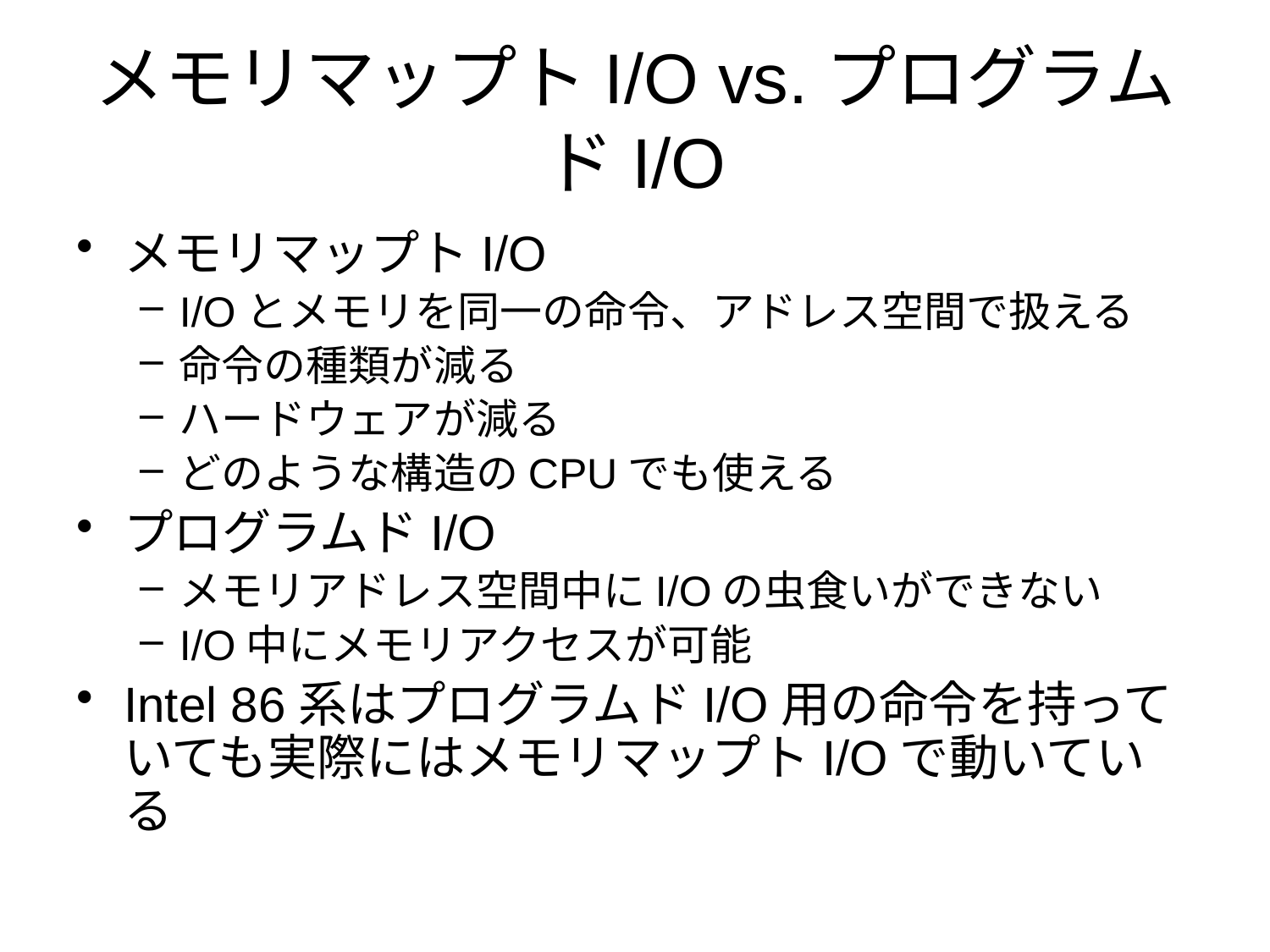

# メモリマップトI/O vs.プログラムドI/O
メモリマップトI/O
I/Oとメモリを同一の命令、アドレス空間で扱える
命令の種類が減る
ハードウェアが減る
どのような構造のCPUでも使える
プログラムドI/O
メモリアドレス空間中にI/Oの虫食いができない
I/O中にメモリアクセスが可能
Intel 86系はプログラムドI/O用の命令を持っていても実際にはメモリマップトI/Oで動いている